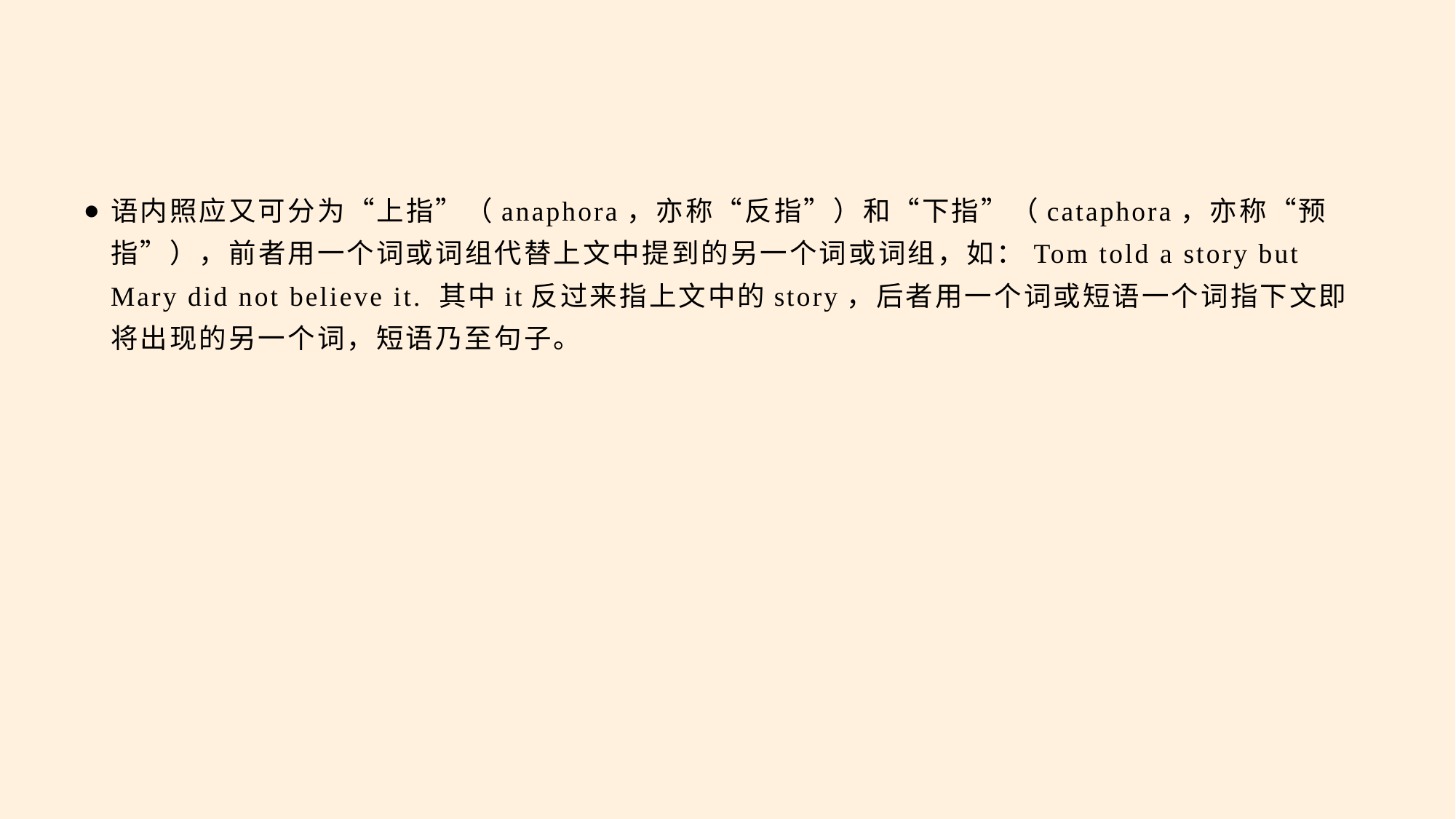

#
语内照应又可分为“上指”（anaphora，亦称“反指”）和“下指”（cataphora，亦称“预指”），前者用一个词或词组代替上文中提到的另一个词或词组，如：Tom told a story but Mary did not believe it. 其中it反过来指上文中的story，后者用一个词或短语一个词指下文即将出现的另一个词，短语乃至句子。